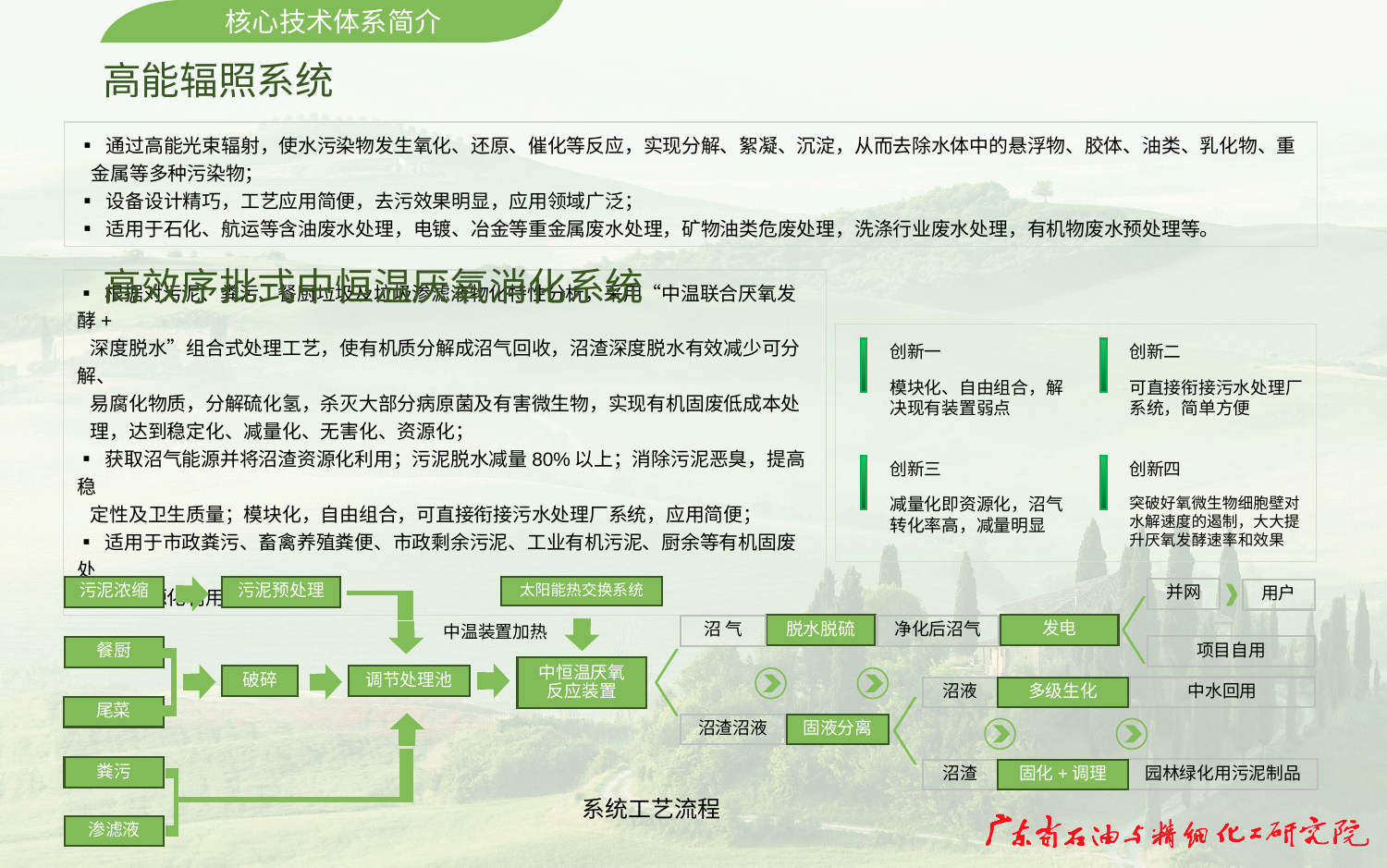

核心技术体系简介
# 高能辐照系统
▪ 通过高能光束辐射，使水污染物发生氧化、还原、催化等反应，实现分解、絮凝、沉淀，从而去除水体中的悬浮物、胶体、油类、乳化物、重
  金属等多种污染物；
▪ 设备设计精巧，工艺应用简便，去污效果明显，应用领域广泛；
▪ 适用于石化、航运等含油废水处理，电镀、冶金等重金属废水处理，矿物油类危废处理，洗涤行业废水处理，有机物废水预处理等。
高效序批式中恒温厌氧消化系统
▪ 根据对污泥、粪污、餐厨垃圾及垃圾渗滤液物化特性分析，采用“中温联合厌氧发酵+
  深度脱水”组合式处理工艺，使有机质分解成沼气回收，沼渣深度脱水有效减少可分解、
  易腐化物质，分解硫化氢，杀灭大部分病原菌及有害微生物，实现有机固废低成本处
  理，达到稳定化、减量化、无害化、资源化；
▪ 获取沼气能源并将沼渣资源化利用；污泥脱水减量80%以上；消除污泥恶臭，提高稳
  定性及卫生质量；模块化，自由组合，可直接衔接污水处理厂系统，应用简便；
▪ 适用于市政粪污、畜禽养殖粪便、市政剩余污泥、工业有机污泥、厨余等有机固废处
  理及资源化利用。

创新一
创新二

模块化、自由组合，解决现有装置弱点
可直接衔接污水处理厂系统，简单方便
创新三
创新四

减量化即资源化，沼气转化率高，减量明显
突破好氧微生物细胞壁对水解速度的遏制，大大提升厌氧发酵速率和效果

污泥浓缩
污泥预处理
太阳能热交换系统

并网
用户

发电
脱水脱硫
沼 气
净化后沼气
中温装置加热

项目自用
餐厨

中恒温厌氧
反应装置

破碎
调节处理池

中水回用
沼液
多级生化
尾菜

固液分离

沼渣沼液

粪污
园林绿化用污泥制品
沼渣
固化+调理

系统工艺流程
渗滤液